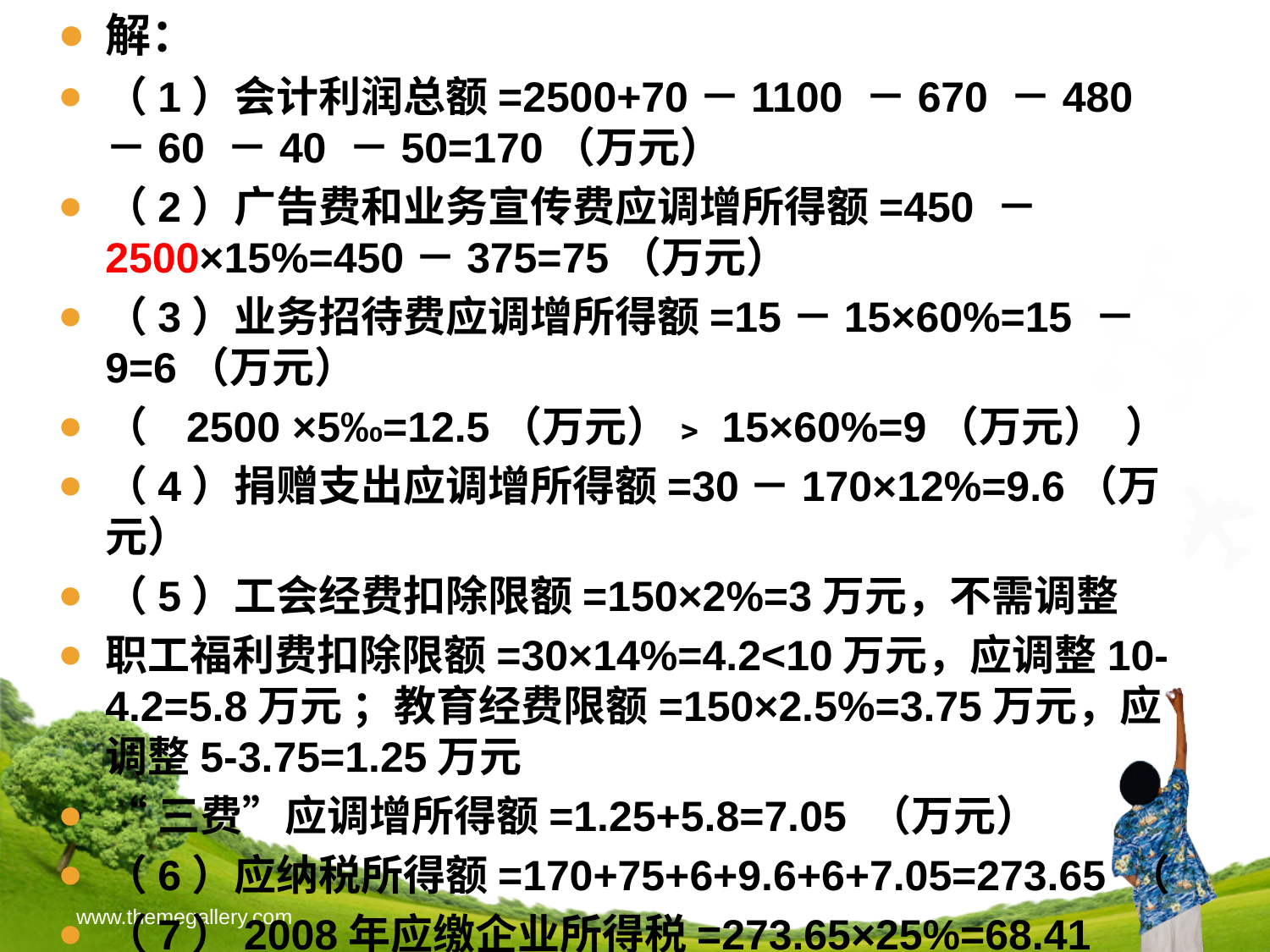

解：
（1）会计利润总额=2500+70－1100 －670 －480 －60 －40 －50=170（万元）
（2）广告费和业务宣传费应调增所得额=450 －2500×15%=450－375=75（万元）
（3）业务招待费应调增所得额=15－15×60%=15 －9=6（万元）
（   2500 ×5‰=12.5（万元）﹥15×60%=9（万元）  ）
（4）捐赠支出应调增所得额=30－170×12%=9.6（万元）
（5）工会经费扣除限额=150×2%=3万元，不需调整
职工福利费扣除限额=30×14%=4.2<10万元，应调整10-4.2=5.8万元 ；教育经费限额=150×2.5%=3.75万元，应调整5-3.75=1.25万元
“三费”应调增所得额=1.25+5.8=7.05 （万元）
（6）应纳税所得额=170+75+6+9.6+6+7.05=273.65 （
（7）2008年应缴企业所得税=273.65×25%=68.41 （万元）
www.themegallery.com